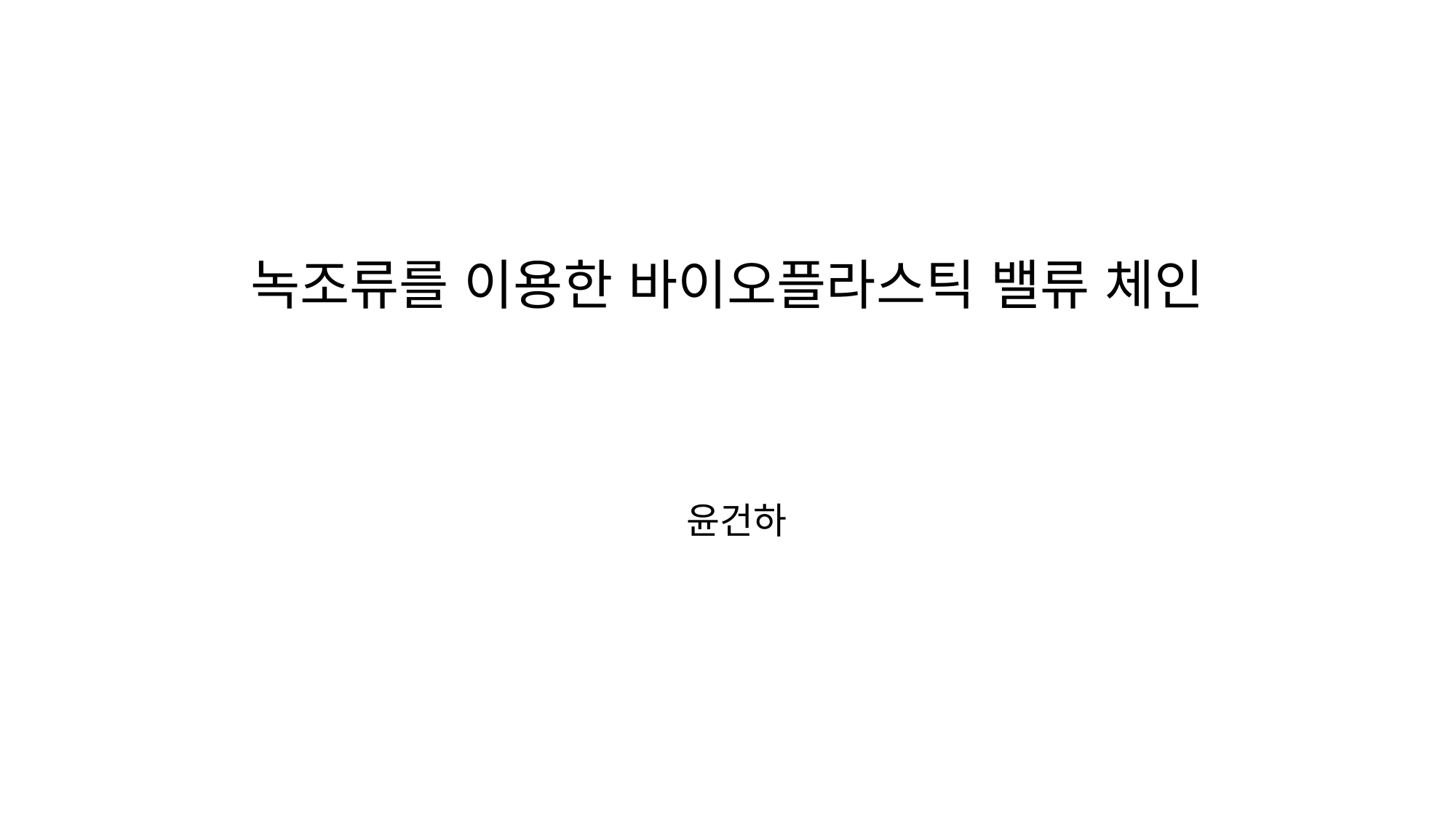

# 녹조류를 이용한 바이오플라스틱 밸류 체인
윤건하